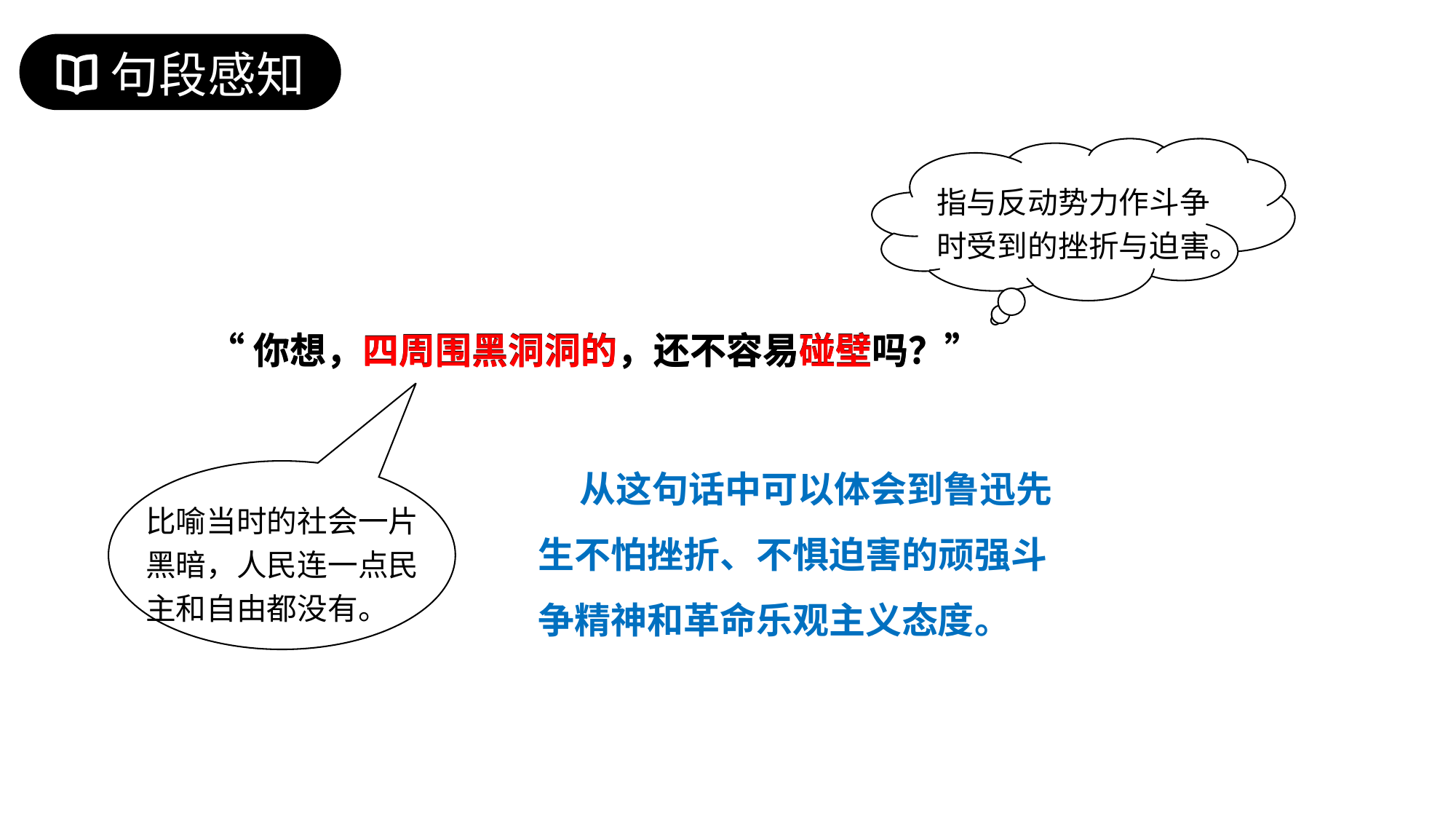

句段感知

指与反动势力作斗争时受到的挫折与迫害。
“你想，四周围黑洞洞的，还不容易碰壁吗？”
“你想，四周围黑洞洞的，还不容易碰壁吗？”

    从这句话中可以体会到鲁迅先生不怕挫折、不惧迫害的顽强斗争精神和革命乐观主义态度。
比喻当时的社会一片黑暗，人民连一点民主和自由都没有。